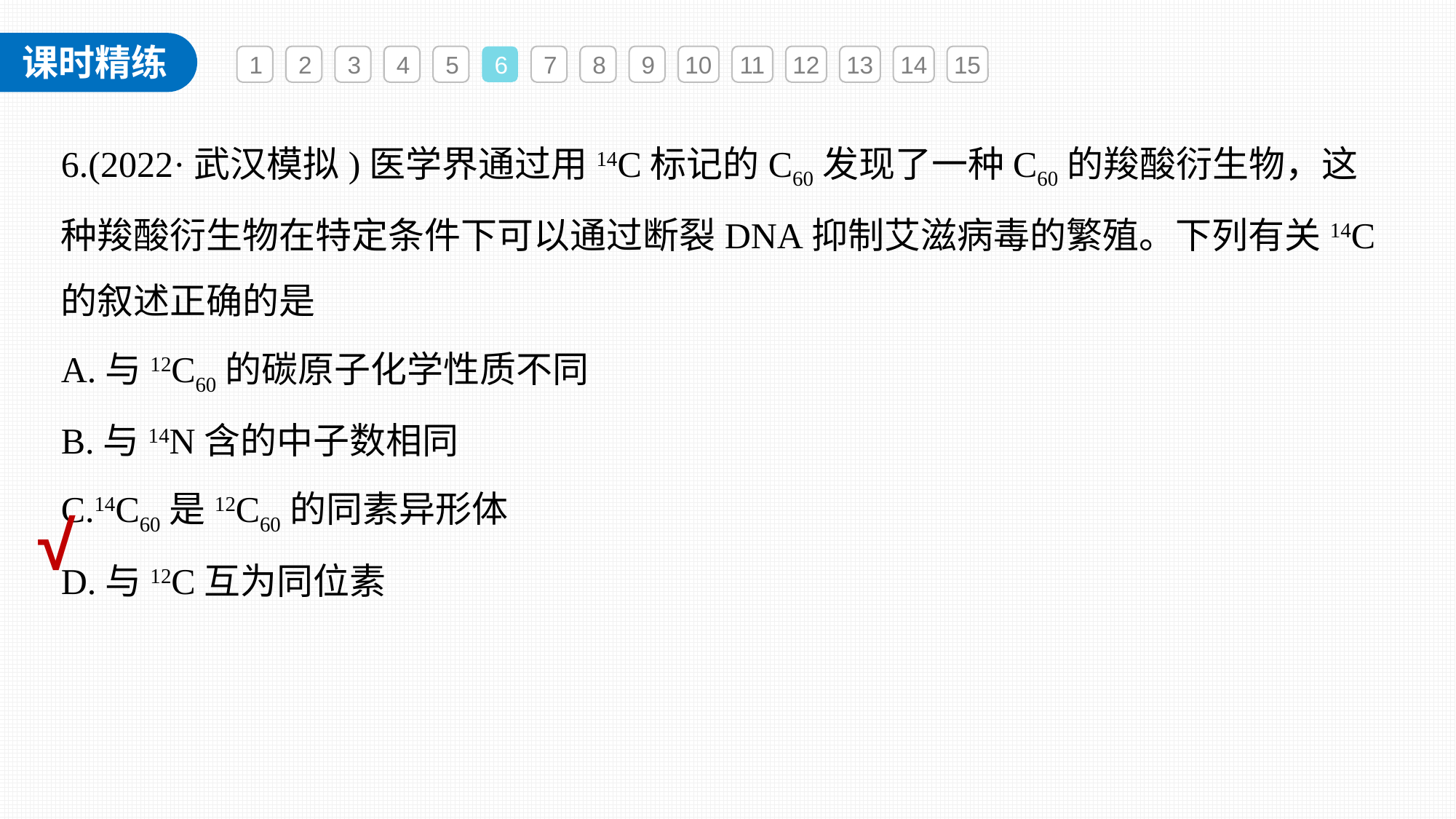

1
2
3
4
5
6
7
8
9
10
11
12
13
14
15
6.(2022·武汉模拟)医学界通过用14C标记的C60发现了一种C60的羧酸衍生物，这种羧酸衍生物在特定条件下可以通过断裂DNA抑制艾滋病毒的繁殖。下列有关14C的叙述正确的是
A.与12C60的碳原子化学性质不同
B.与14N含的中子数相同
C.14C60是12C60的同素异形体
D.与12C互为同位素
√